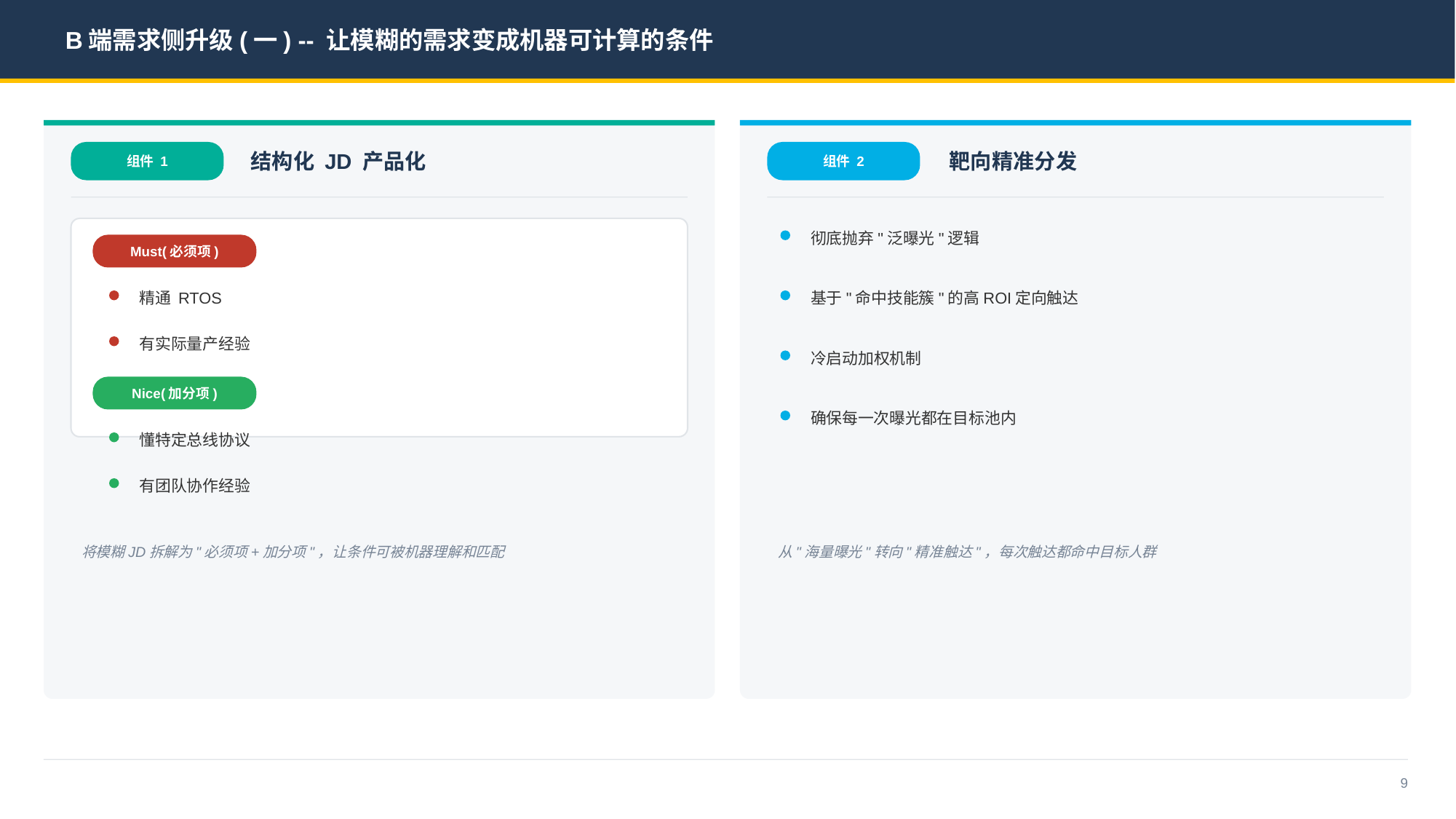

B端需求侧升级(一) -- 让模糊的需求变成机器可计算的条件

结构化 JD 产品化
靶向精准分发

组件 1

组件 2

彻底抛弃"泛曝光"逻辑

Must(必须项)
精通 RTOS
基于"命中技能簇"的高ROI定向触达

有实际量产经验

冷启动加权机制

Nice(加分项)
确保每一次曝光都在目标池内

懂特定总线协议

有团队协作经验

将模糊JD拆解为"必须项+加分项"，让条件可被机器理解和匹配
从"海量曝光"转向"精准触达"，每次触达都命中目标人群

9